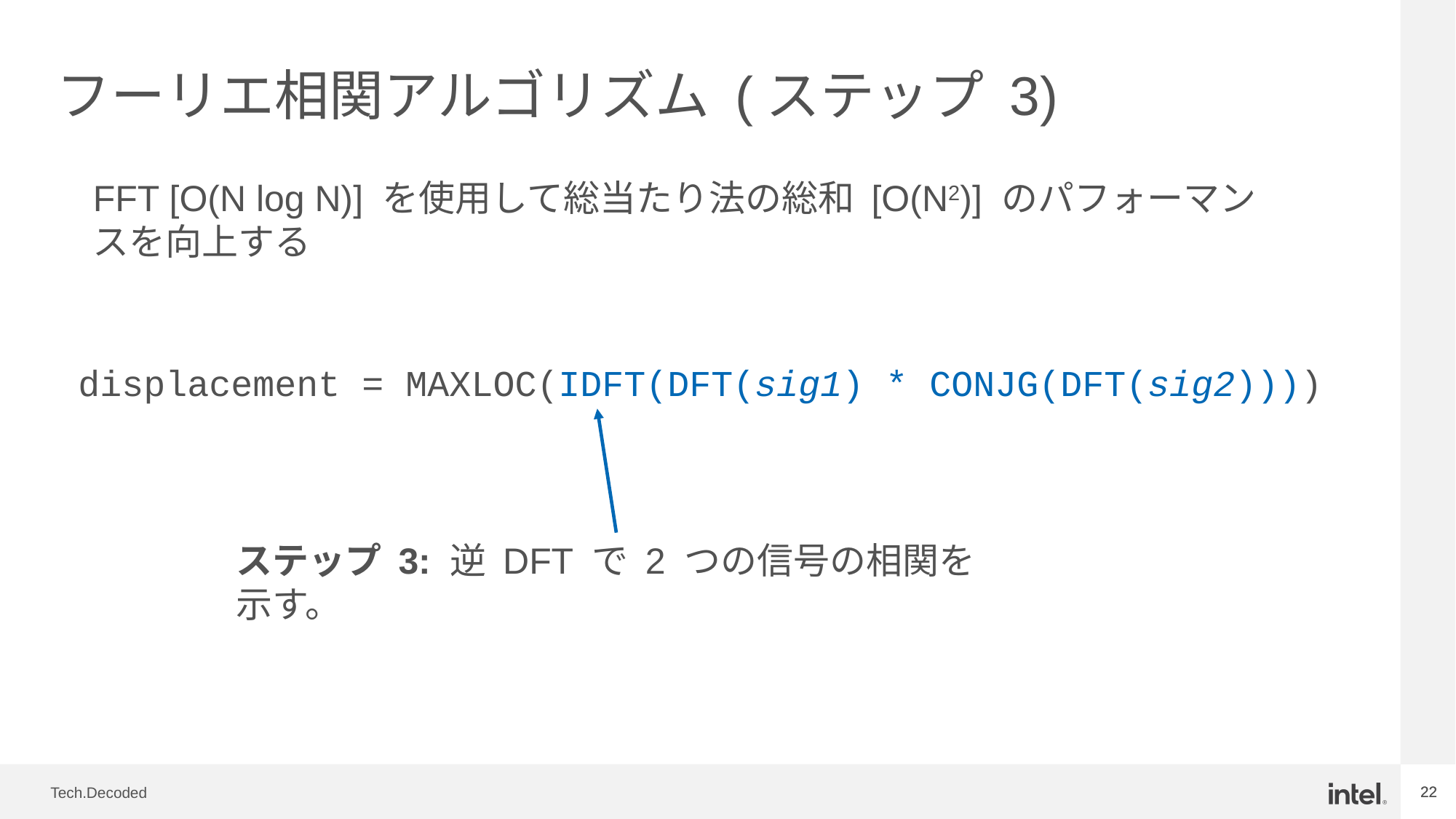

# フーリエ相関アルゴリズム (ステップ 3)
FFT [O(N log N)] を使用して総当たり法の総和 [O(N2)] のパフォーマンスを向上する
displacement = MAXLOC(IDFT(DFT(sig1) * CONJG(DFT(sig2))))
ステップ 3: 逆 DFT で 2 つの信号の相関を示す。